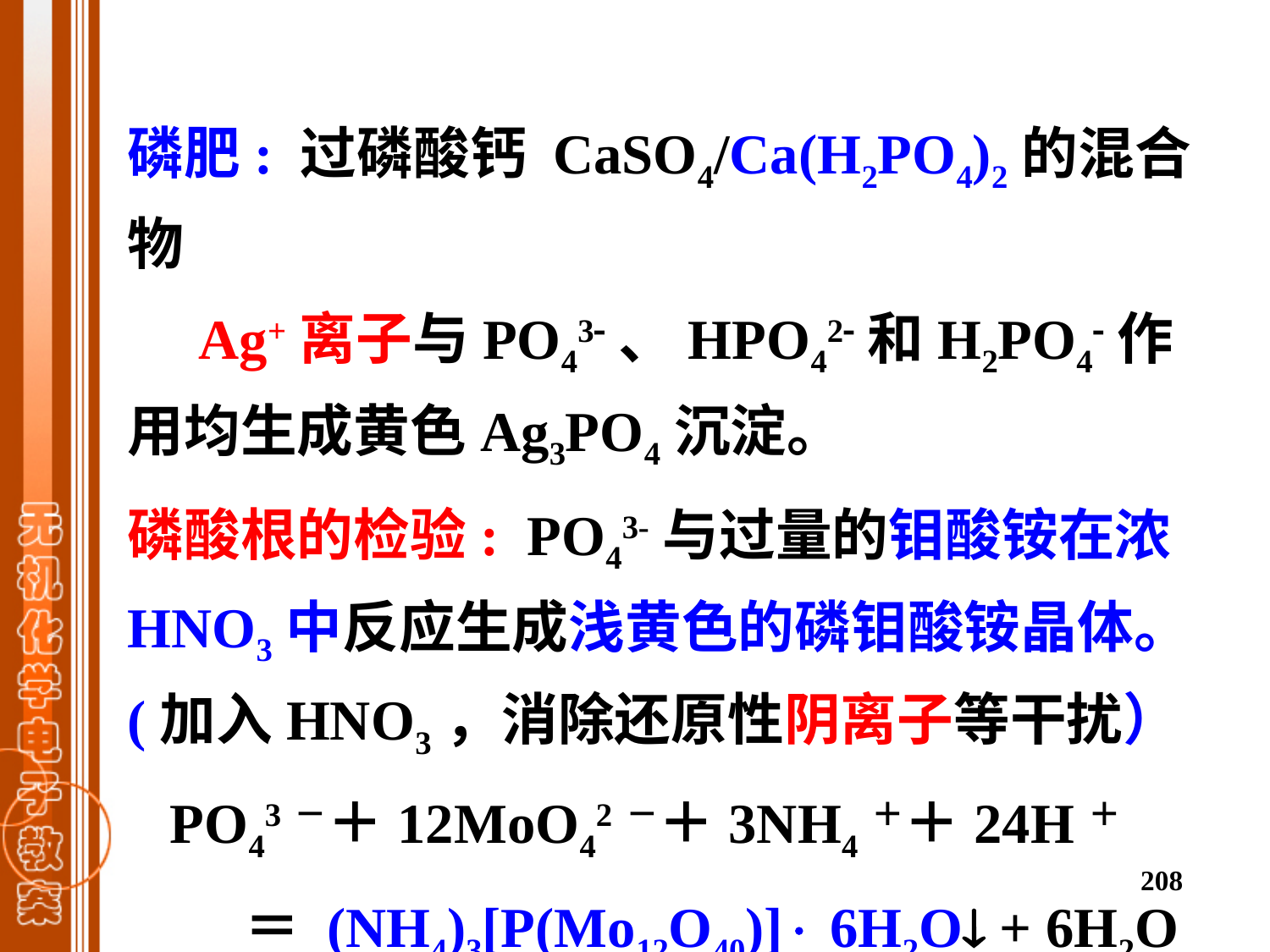

磷肥: 过磷酸钙 CaSO4/Ca(H2PO4)2的混合物
     Ag+离子与PO43−、HPO42−和H2PO4−作用均生成黄色Ag3PO4沉淀。
磷酸根的检验:  PO43-与过量的钼酸铵在浓HNO3中反应生成浅黄色的磷钼酸铵晶体。(加入HNO3，消除还原性阴离子等干扰）
   PO43－＋12MoO42－＋3NH4＋＋24H＋
        ＝ (NH4)3[P(Mo12O40)]⋅ 6H2O↓ + 6H2O
208